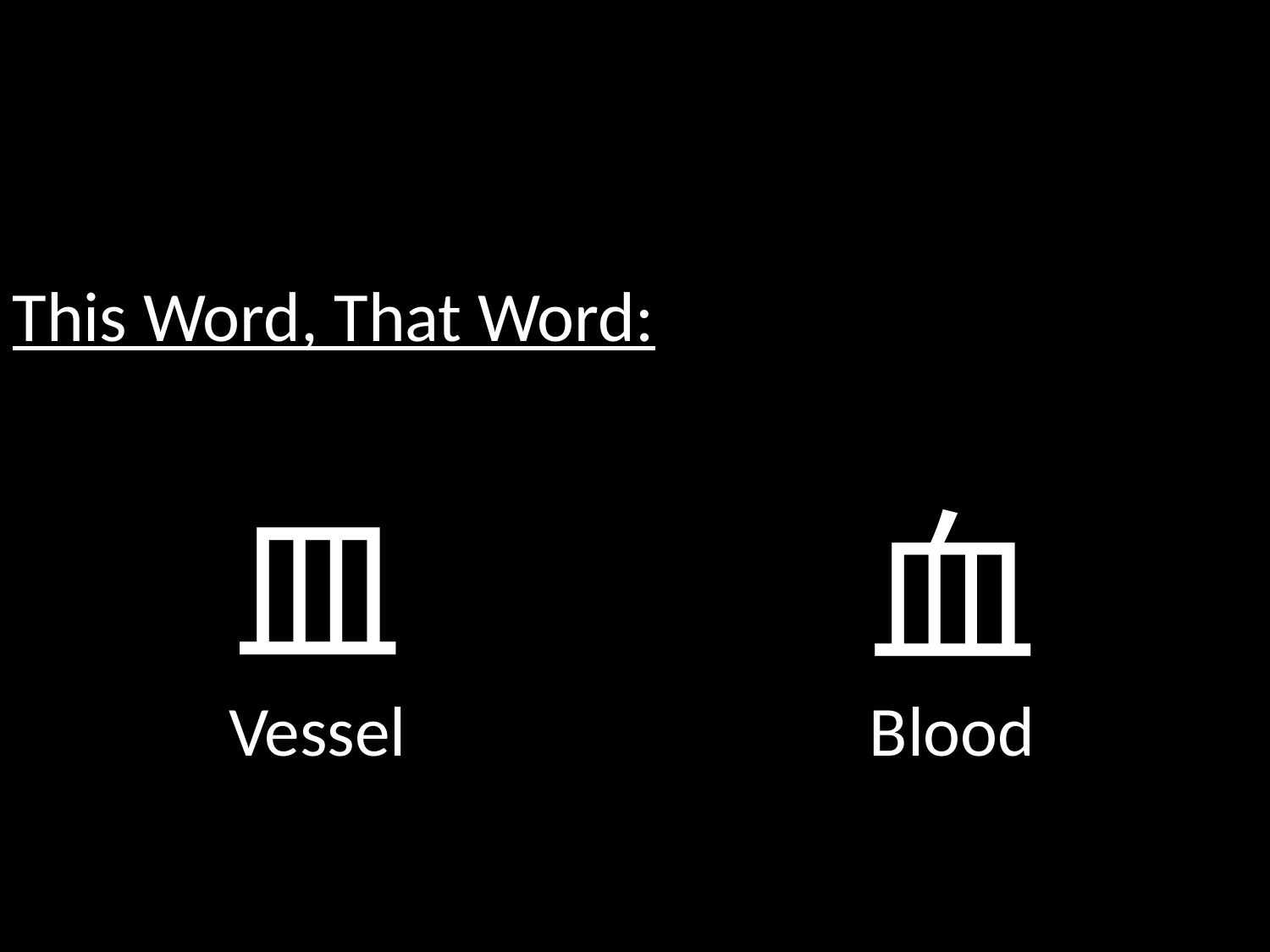

This Word, That Word:

皿
Vessel
血
Blood